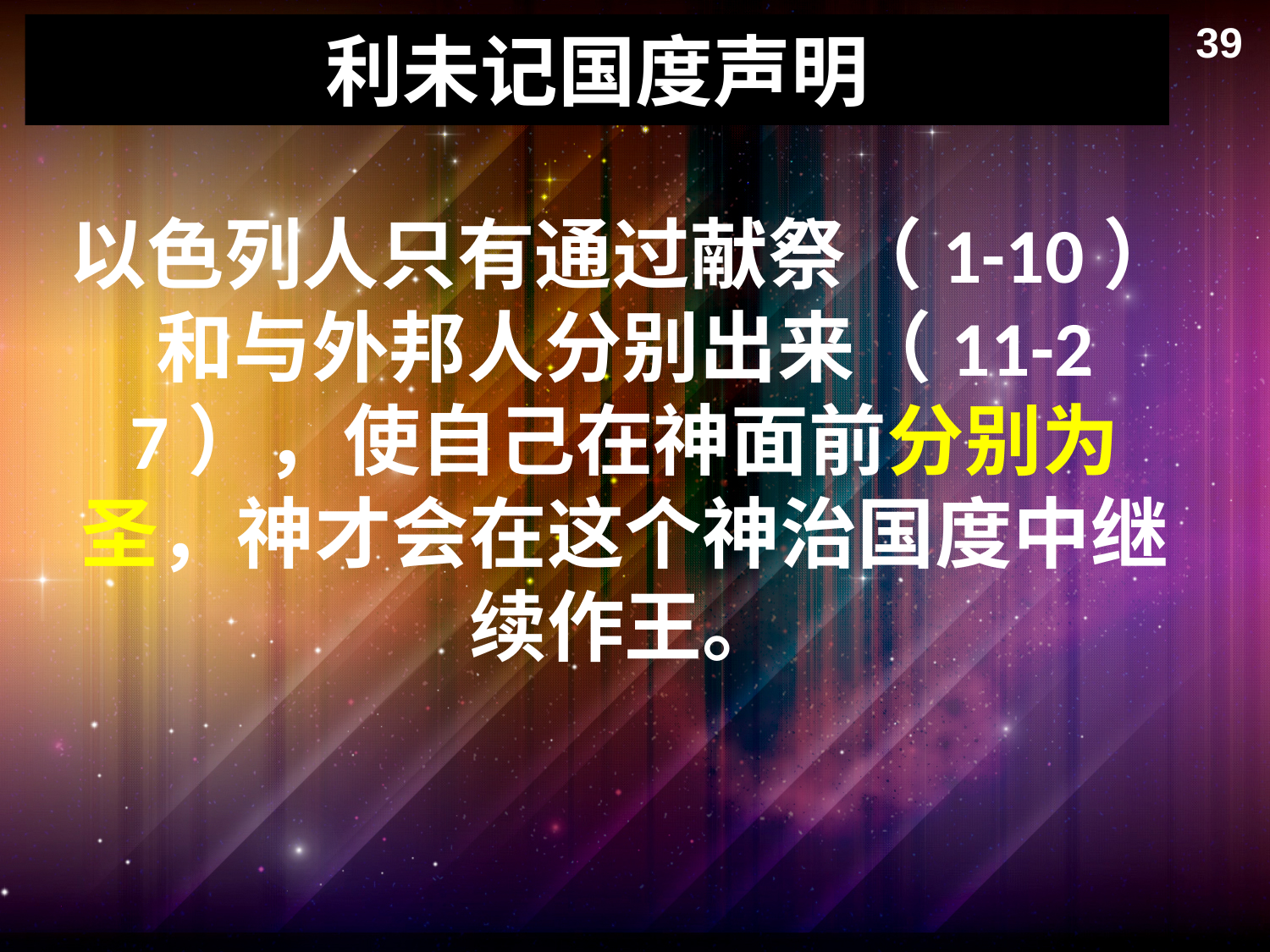

39
# 利未记国度声明
以色列人只有通过献祭（1-10）和与外邦人分别出来（11-27），使自己在神面前分别为圣，神才会在这个神治国度中继续作王。